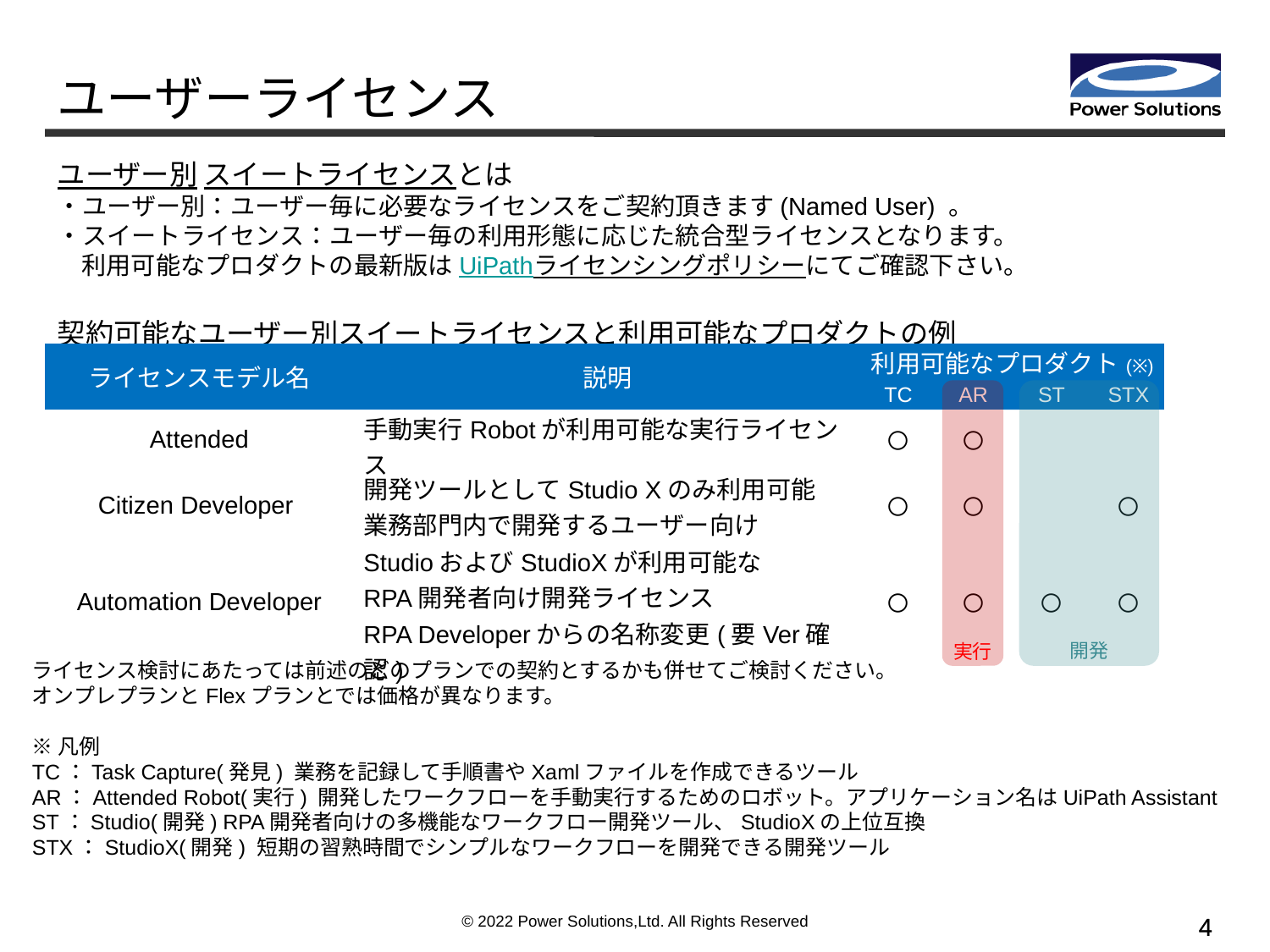

ユーザーライセンス
ユーザー別 スイートライセンスとは
・ユーザー別：ユーザー毎に必要なライセンスをご契約頂きます(Named User) 。
・スイートライセンス：ユーザー毎の利用形態に応じた統合型ライセンスとなります。
利用可能なプロダクトの最新版はUiPathライセンシングポリシーにてご確認下さい。

契約可能なユーザー別スイートライセンスと利用可能なプロダクトの例
| ライセンスモデル名 | 説明 | 利用可能なプロダクト(※) |  |  |  |
| --- | --- | --- | --- | --- | --- |
|  |  | TC | AR | ST | STX |
| Attended | 手動実行Robotが利用可能な実行ライセンス | 〇 | 〇 |  |  |
| Citizen Developer | 開発ツールとしてStudio Xのみ利用可能 業務部門内で開発するユーザー向け | 〇 | 〇 |  | 〇 |
| Automation Developer | StudioおよびStudioXが利用可能な RPA開発者向け開発ライセンス RPA Developerからの名称変更(要Ver確認) | 〇 | 〇 | 〇 | 〇 |
実行
開発
ライセンス検討にあたっては前述のどのプランでの契約とするかも併せてご検討ください。
オンプレプランとFlexプランとでは価格が異なります。

※凡例
TC：Task Capture(発見) 業務を記録して手順書やXamlファイルを作成できるツール
AR：Attended Robot(実行) 開発したワークフローを手動実行するためのロボット。アプリケーション名はUiPath Assistant
ST：Studio(開発) RPA開発者向けの多機能なワークフロー開発ツール、StudioXの上位互換
STX：StudioX(開発) 短期の習熟時間でシンプルなワークフローを開発できる開発ツール
© 2022 Power Solutions,Ltd. All Rights Reserved
4
4